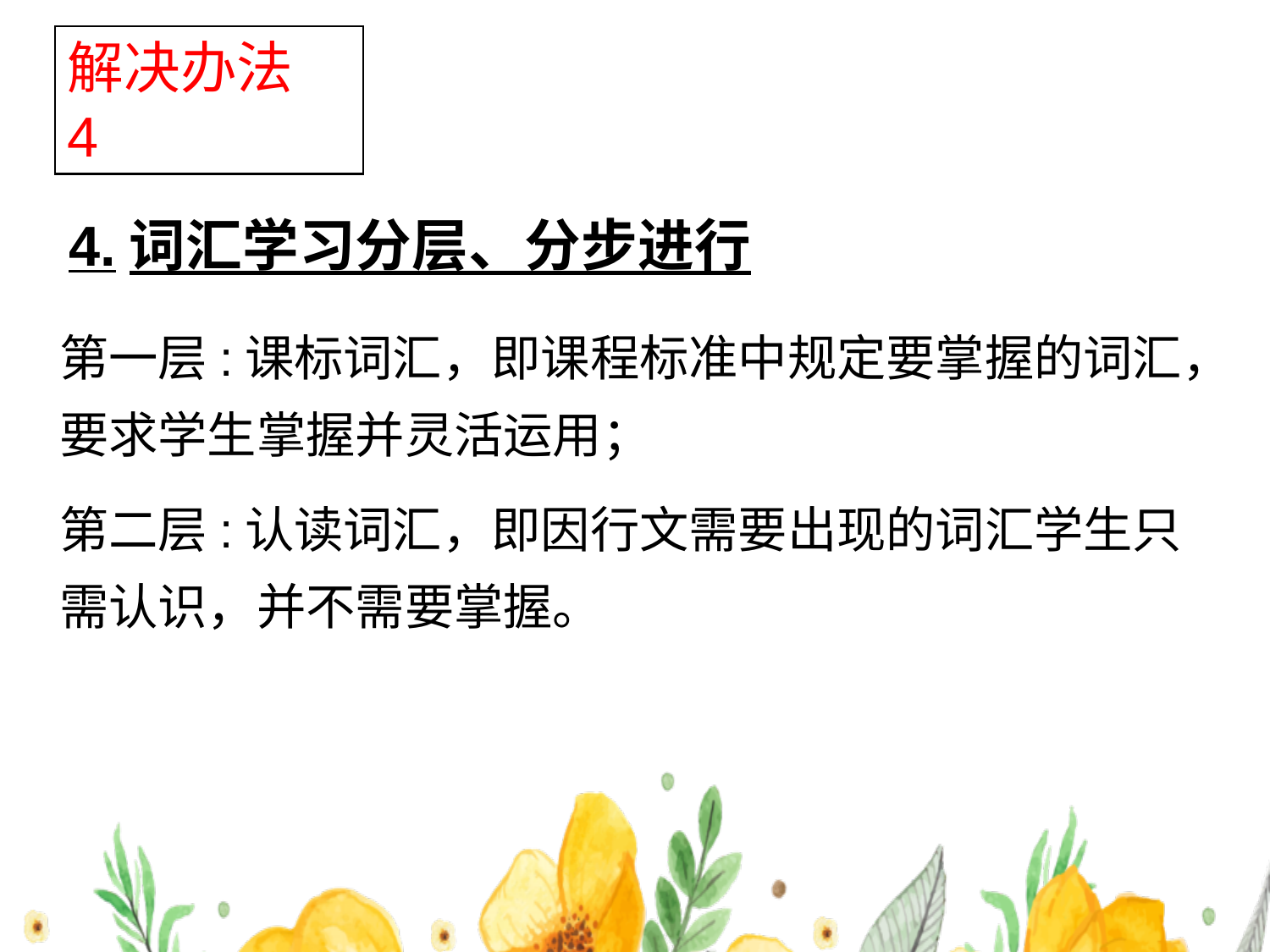

解决办法 4
# 4.词汇学习分层、分步进行

第一层:课标词汇，即课程标准中规定要掌握的词汇，要求学生掌握并灵活运用；
第二层:认读词汇，即因行文需要出现的词汇学生只需认识，并不需要掌握。